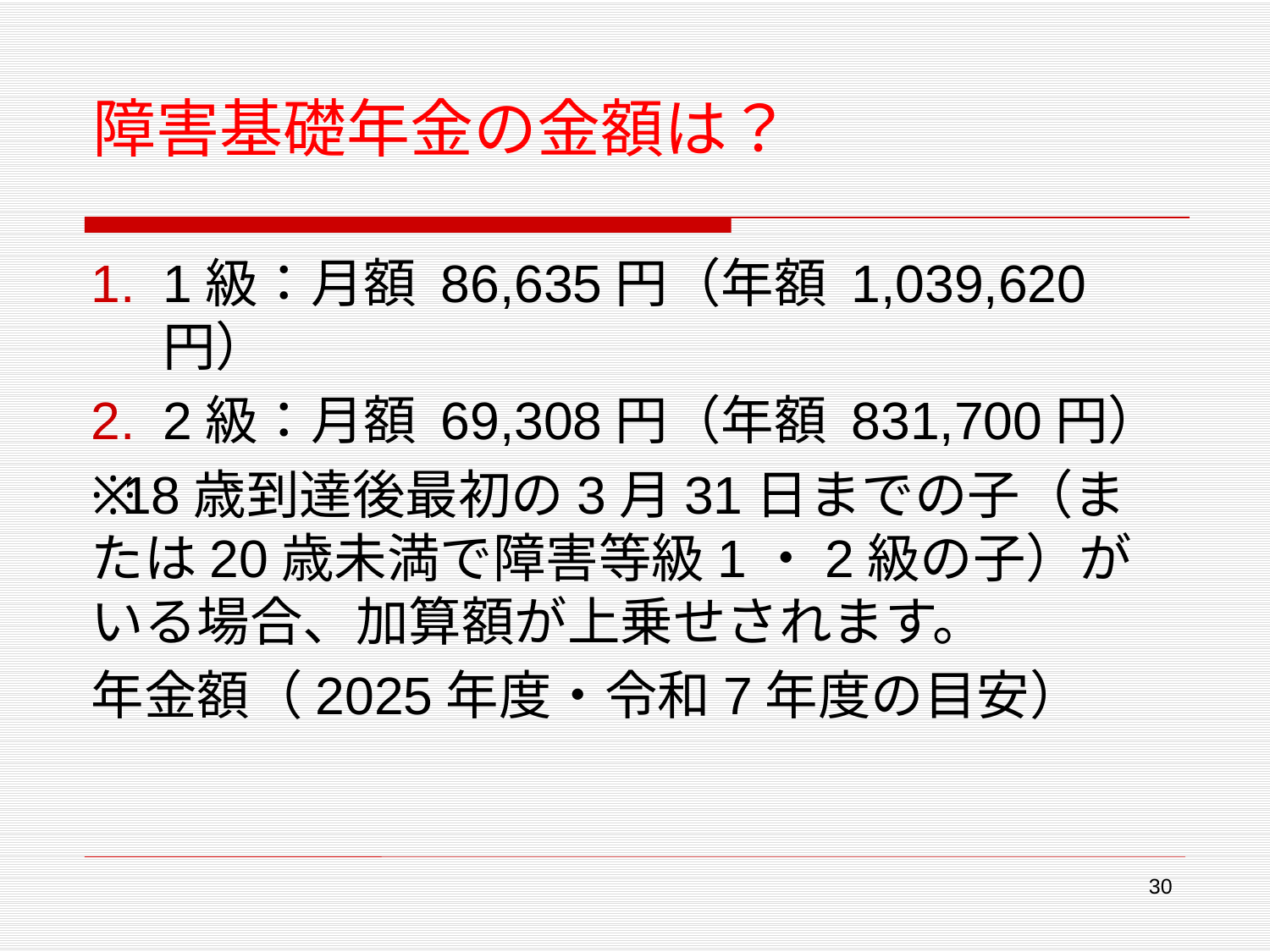

# 障害基礎年金の金額は？
1級：月額 86,635円（年額 1,039,620円）
2級：月額 69,308円（年額 831,700円）
※18歳到達後最初の3月31日までの子（または20歳未満で障害等級1・2級の子）がいる場合、加算額が上乗せされます。
年金額（2025年度・令和7年度の目安）
30